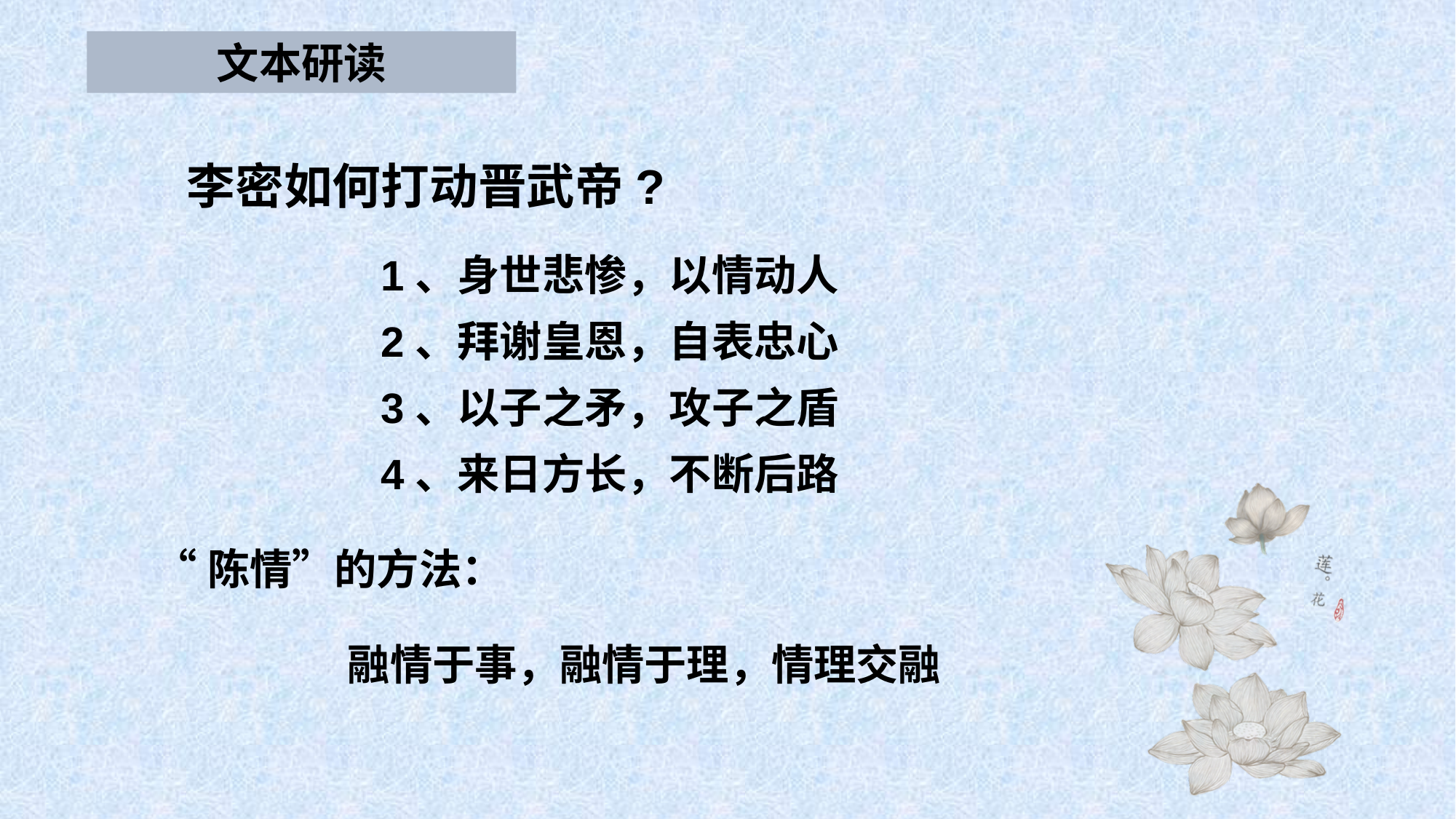

文本研读
李密如何打动晋武帝?
1、身世悲惨，以情动人
2、拜谢皇恩，自表忠心
3、以子之矛，攻子之盾
4、来日方长，不断后路
“陈情”的方法：
融情于事，融情于理，情理交融